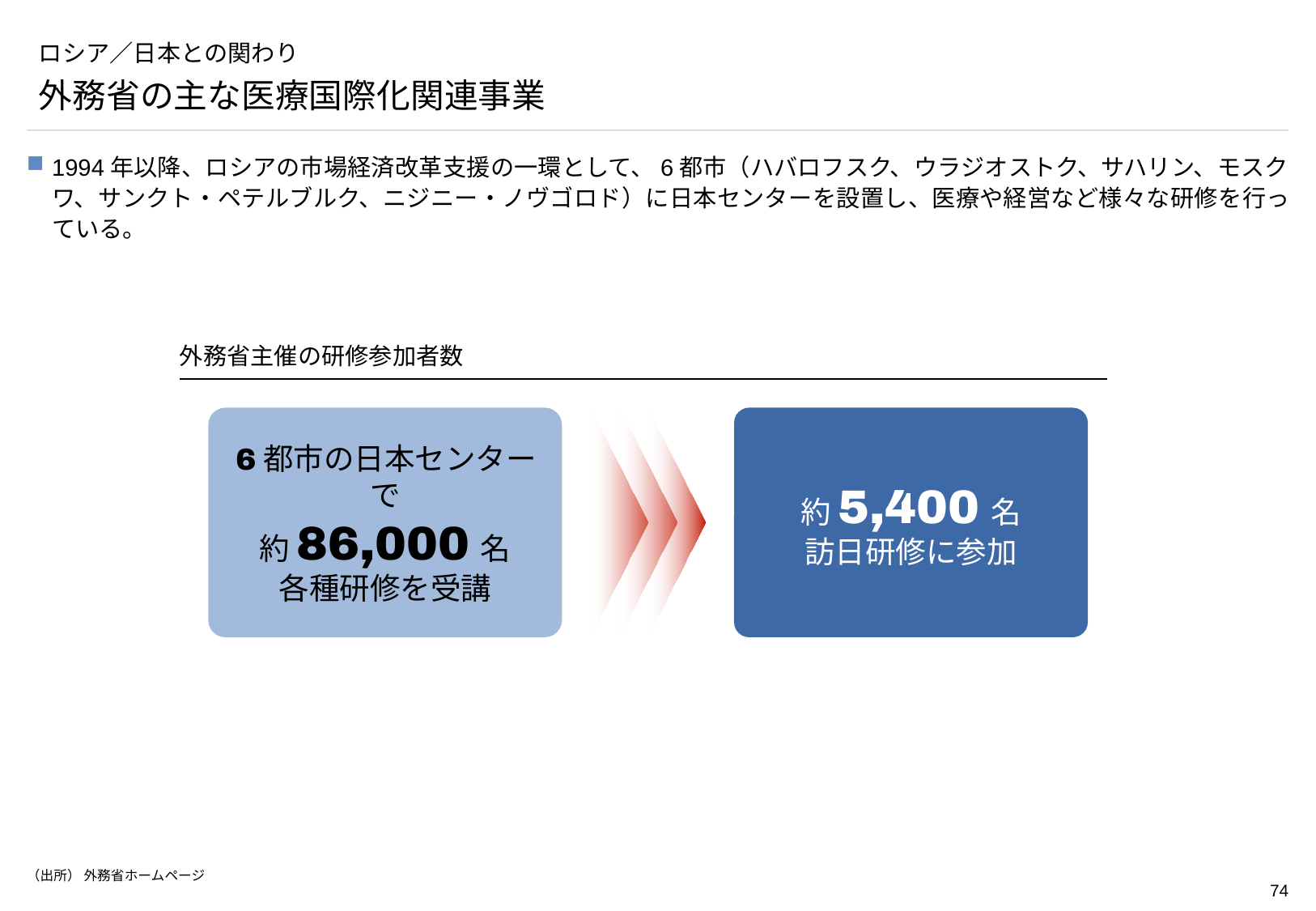

# ロシア／日本との関わり
外務省の主な医療国際化関連事業
1994年以降、ロシアの市場経済改革支援の一環として、6都市（ハバロフスク、ウラジオストク、サハリン、モスクワ、サンクト・ペテルブルク、ニジニー・ノヴゴロド）に日本センターを設置し、医療や経営など様々な研修を行っている。
外務省主催の研修参加者数
6都市の日本センターで
約86,000名
各種研修を受講
約5,400名
訪日研修に参加

（出所） 外務省ホームページ